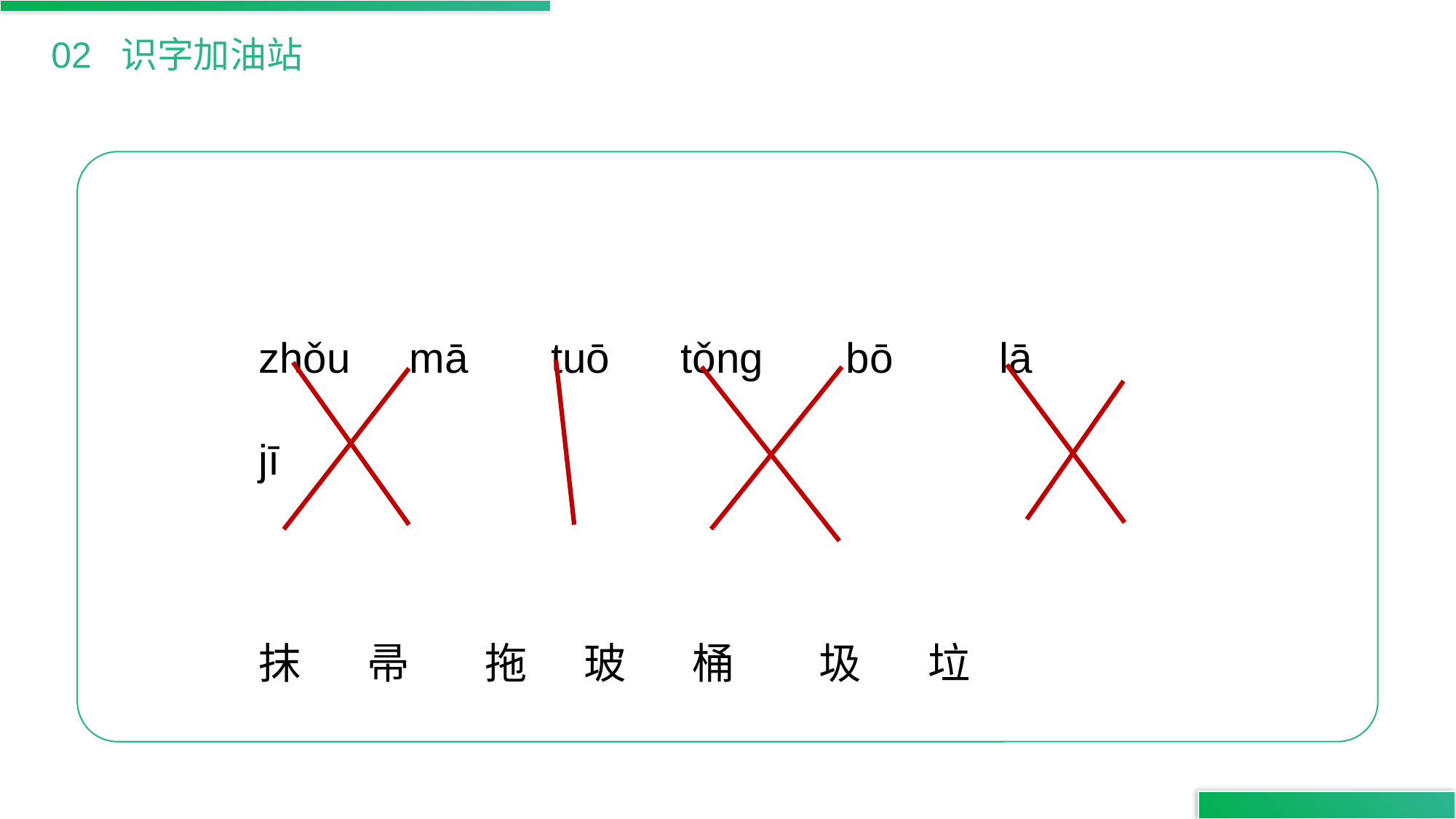

02  识字加油站
zhǒu     mā       tuō      tǒng       bō         lā          jī

抹       帚        拖      玻       桶         圾       垃